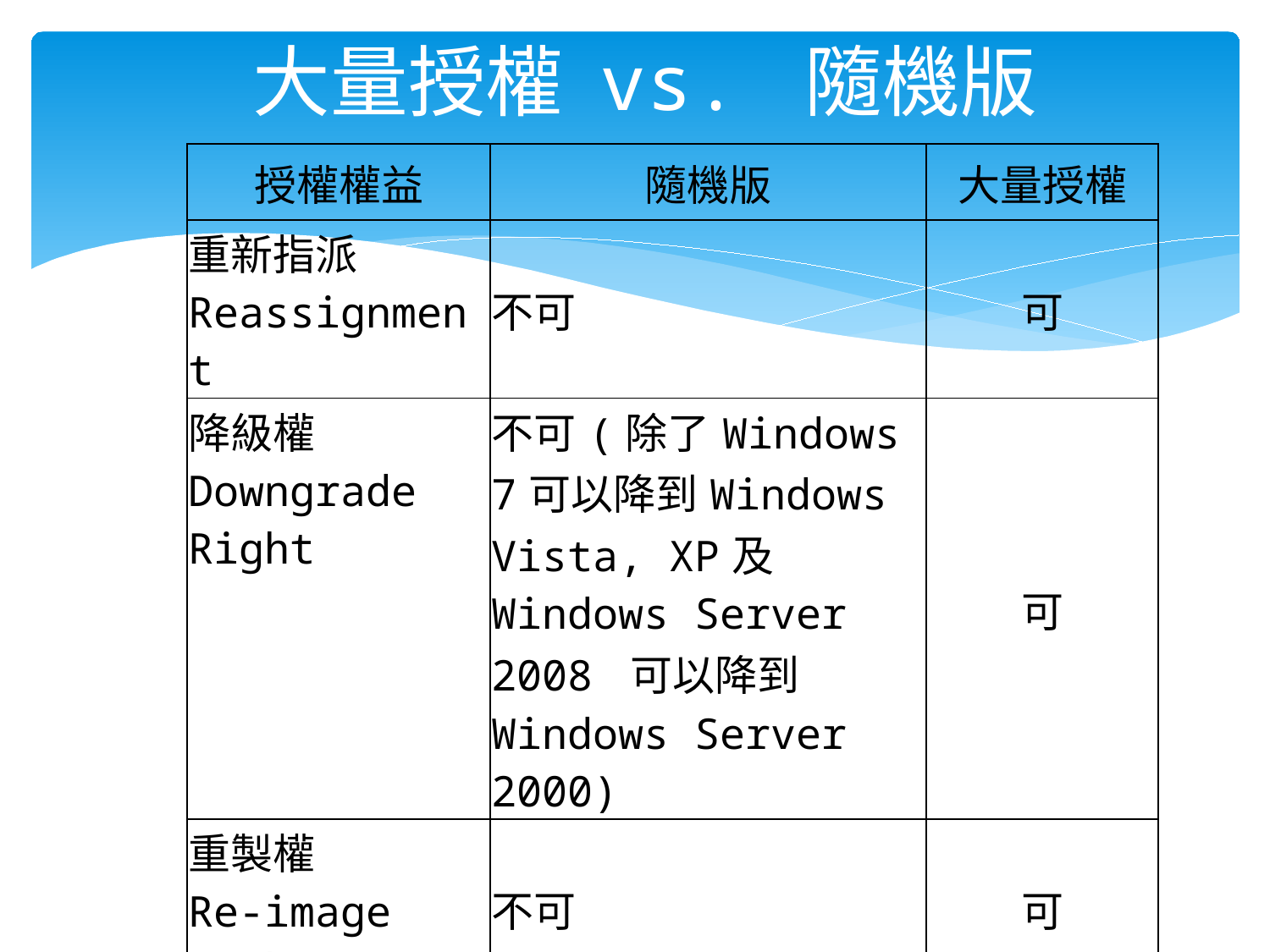

# 大量授權 vs. 隨機版
| 授權權益 | 隨機版 | 大量授權 |
| --- | --- | --- |
| 重新指派 Reassignment | 不可 | 可 |
| 降級權 Downgrade Right | 不可(除了Windows 7可以降到Windows Vista, XP及Windows Server 2008 可以降到Windows Server 2000) | 可 |
| 重製權 Re-image Right | 不可 | 可 |
| 語言轉換 | 不可 | 可 |
| 軟體管理 | 需保存授權貼紙及所有文件 | 透過合約管理，一目瞭然 |